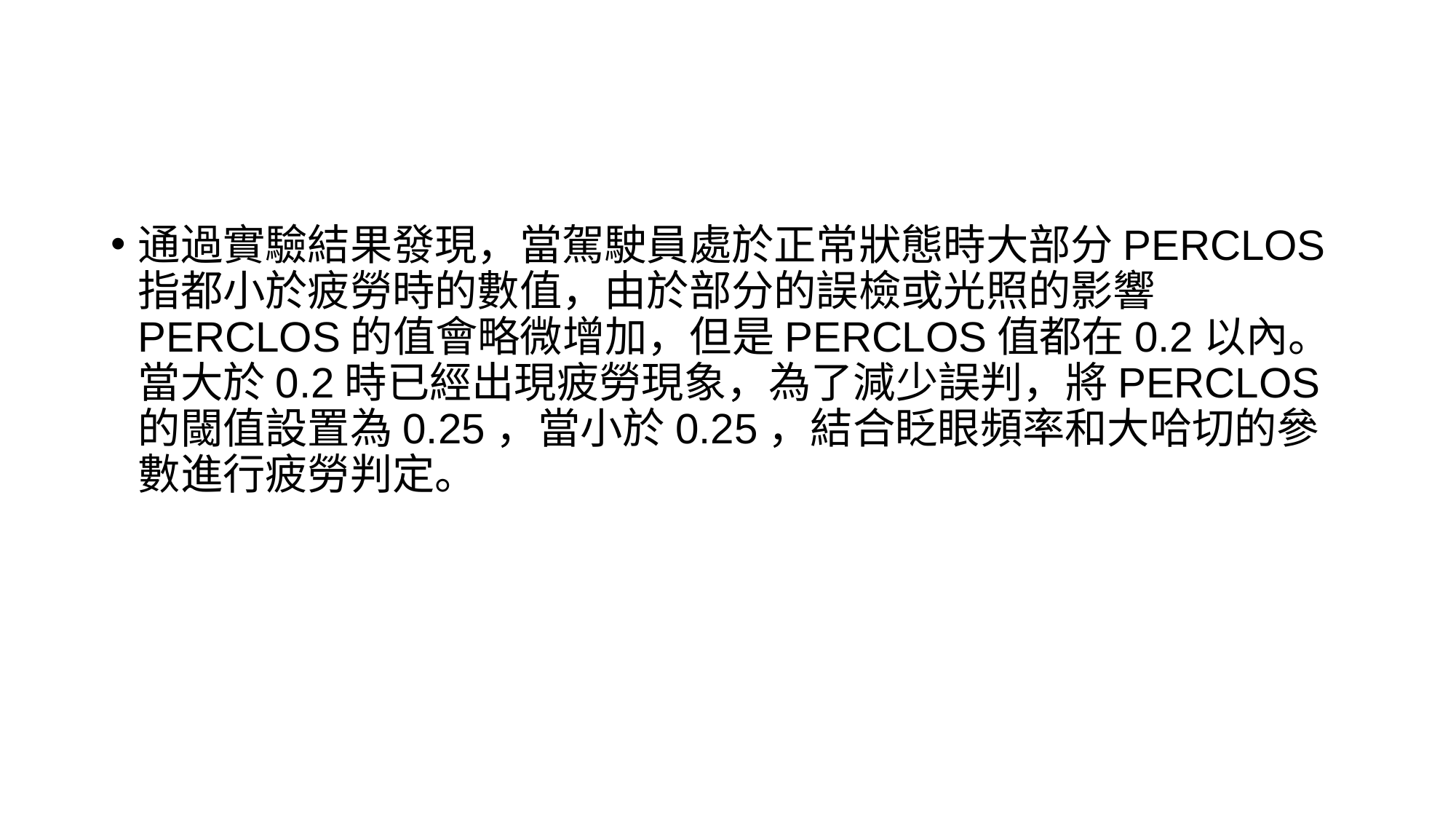

#
通過實驗結果發現，當駕駛員處於正常狀態時大部分PERCLOS指都小於疲勞時的數值，由於部分的誤檢或光照的影響PERCLOS的值會略微增加，但是PERCLOS值都在0.2以內。當大於0.2時已經出現疲勞現象，為了減少誤判，將PERCLOS的閾值設置為0.25，當小於0.25，結合眨眼頻率和大哈切的參數進行疲勞判定。